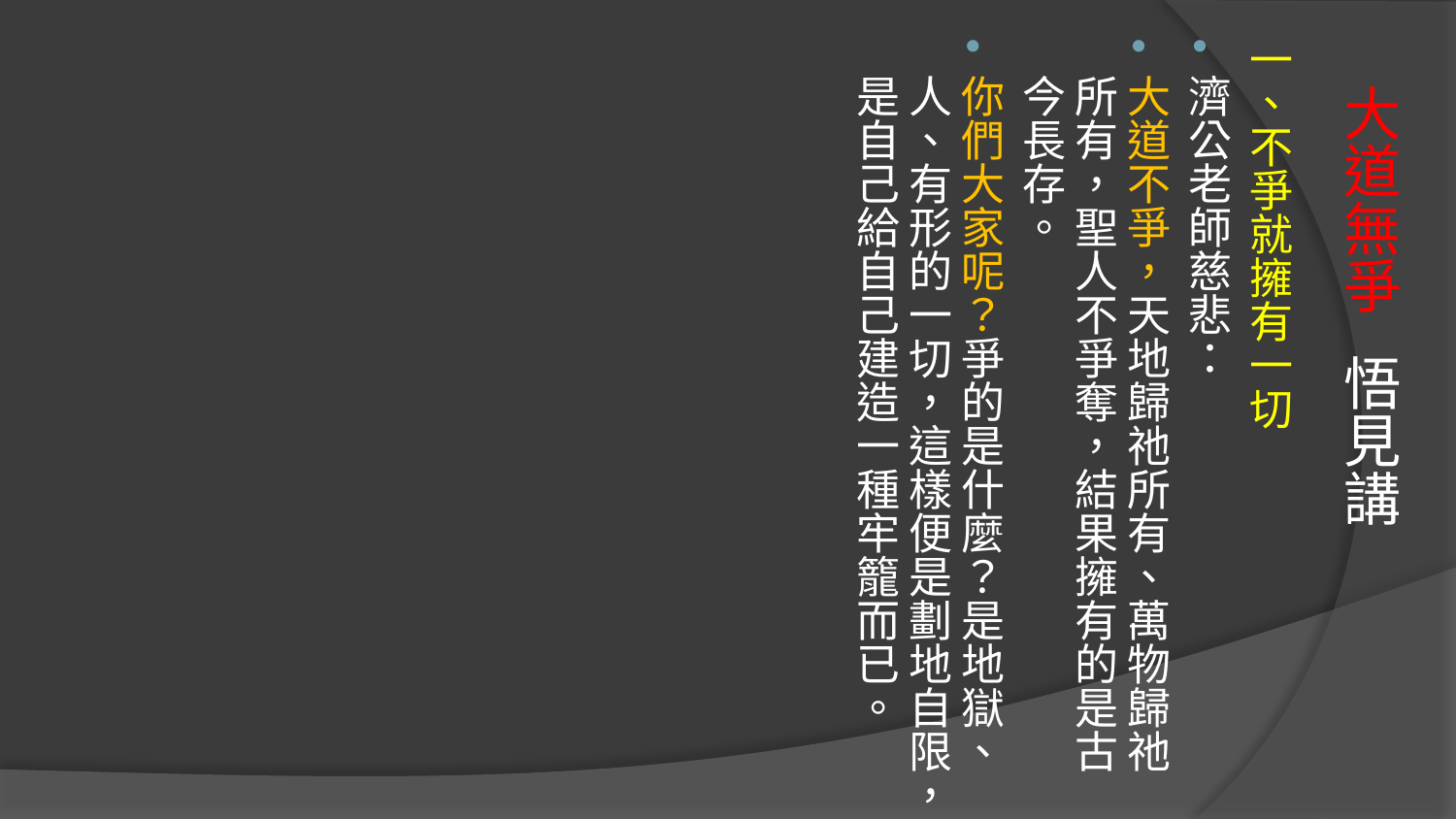

一、不爭就擁有一切
濟公老師慈悲：
大道不爭，天地歸祂所有、萬物歸祂所有，聖人不爭奪，結果擁有的是古今長存。
你們大家呢？爭的是什麼？是地獄、人、有形的一切，這樣便是劃地自限，是自己給自己建造一種牢籠而已。

# 大道無爭   悟見講